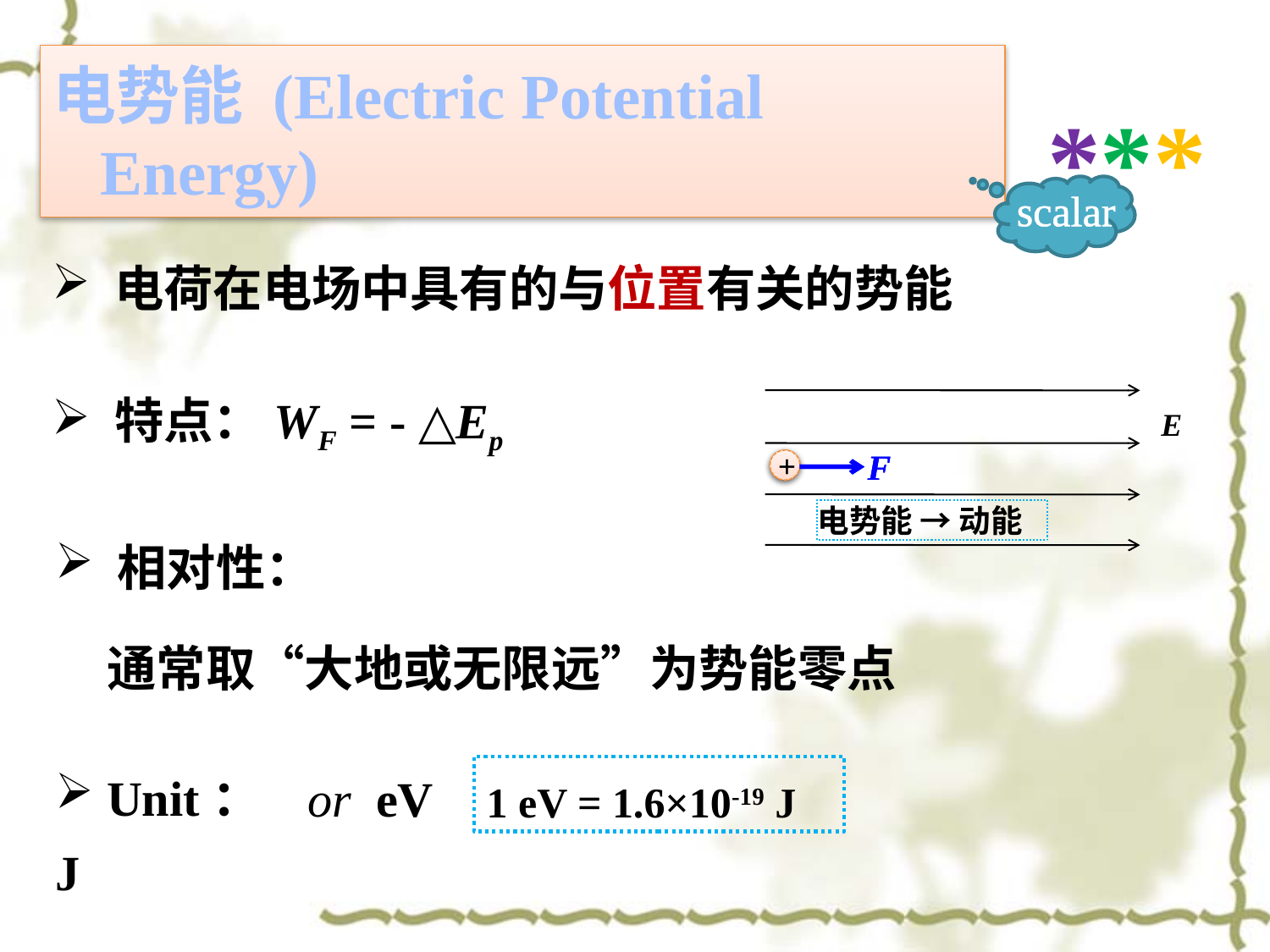

***
# 电势能 (Electric Potential Energy)

scalar
 电荷在电场中具有的与位置有关的势能
 特点：WF = - △Ep
E
F
+

F
+

电势能 → 动能

 相对性：
通常取“大地或无限远”为势能零点
 Unit：J
or  eV
1 eV = 1.6×10-19 J